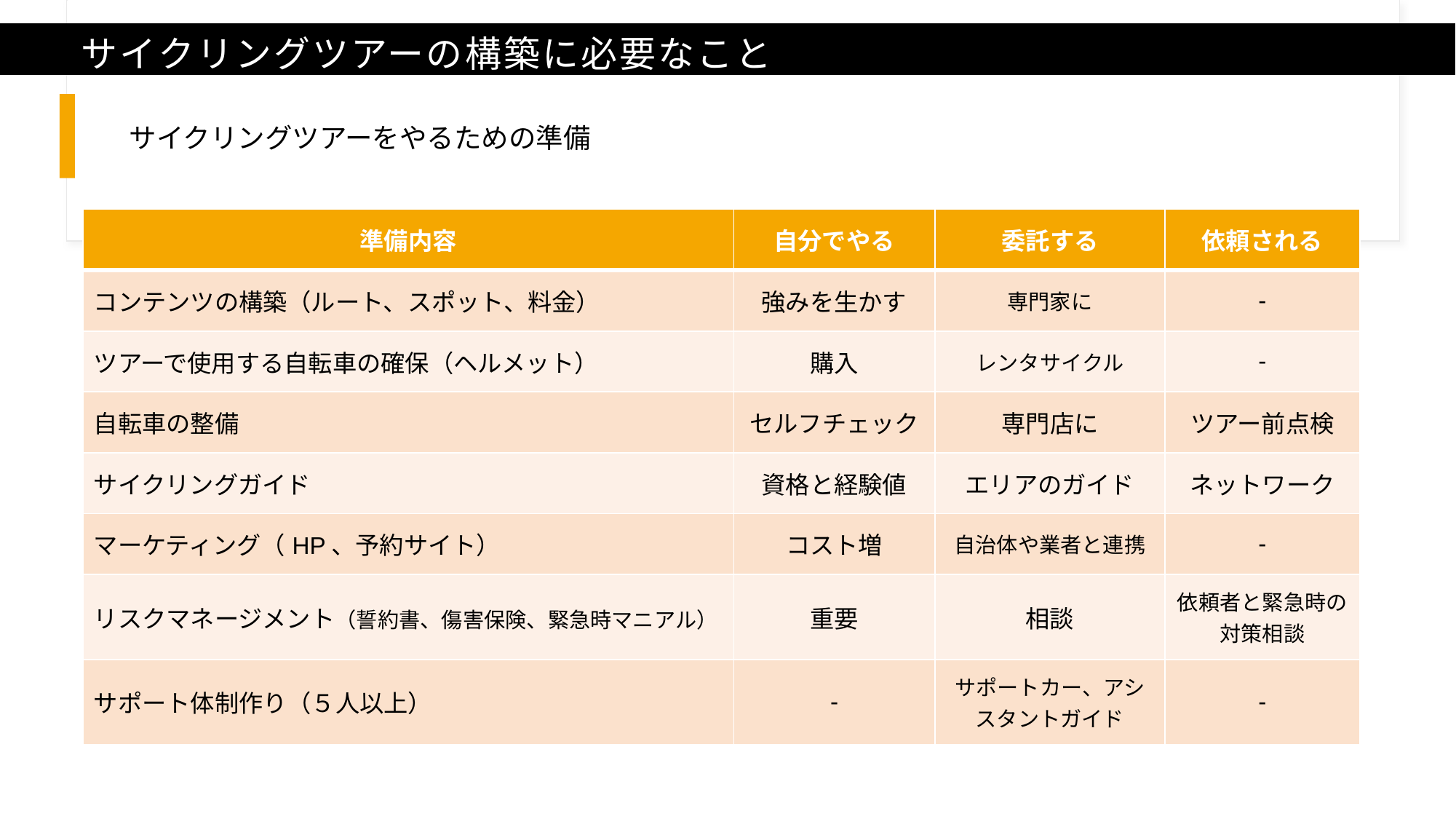

# サイクリングツアーの構築に必要なこと
サイクリングツアーをやるための準備
| 準備内容 | 自分でやる | 委託する | 依頼される |
| --- | --- | --- | --- |
| コンテンツの構築（ルート、スポット、料金） | 強みを生かす | 専門家に | - |
| ツアーで使用する自転車の確保（ヘルメット） | 購入 | レンタサイクル | - |
| 自転車の整備 | セルフチェック | 専門店に | ツアー前点検 |
| サイクリングガイド | 資格と経験値 | エリアのガイド | ネットワーク |
| マーケティング（HP、予約サイト） | コスト増 | 自治体や業者と連携 | - |
| リスクマネージメント（誓約書、傷害保険、緊急時マニアル） | 重要 | 相談 | 依頼者と緊急時の対策相談 |
| サポート体制作り（５人以上） | - | サポートカー、アシスタントガイド | - |